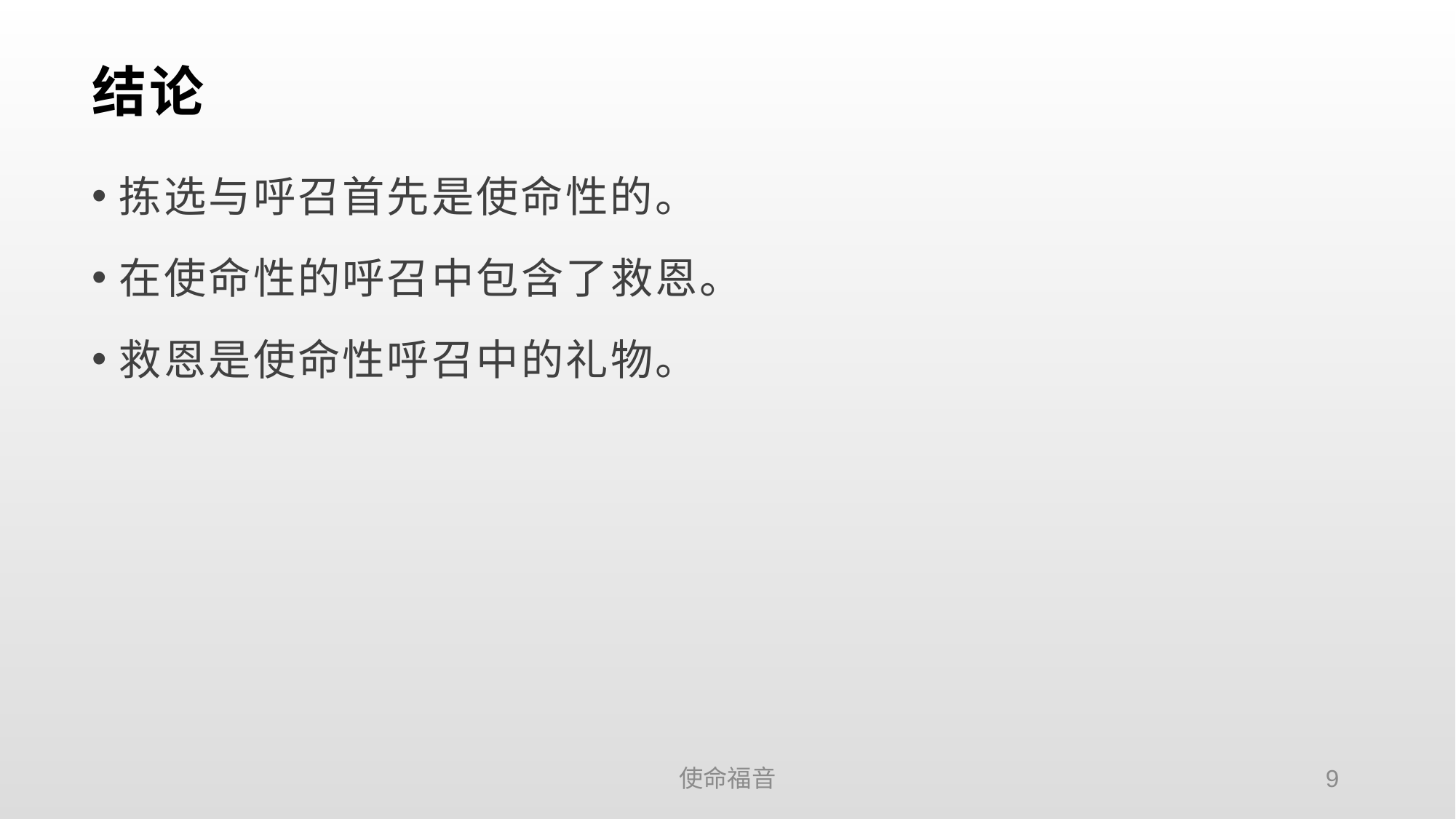

# 结论
拣选与呼召首先是使命性的。
在使命性的呼召中包含了救恩。
救恩是使命性呼召中的礼物。
使命福音
9